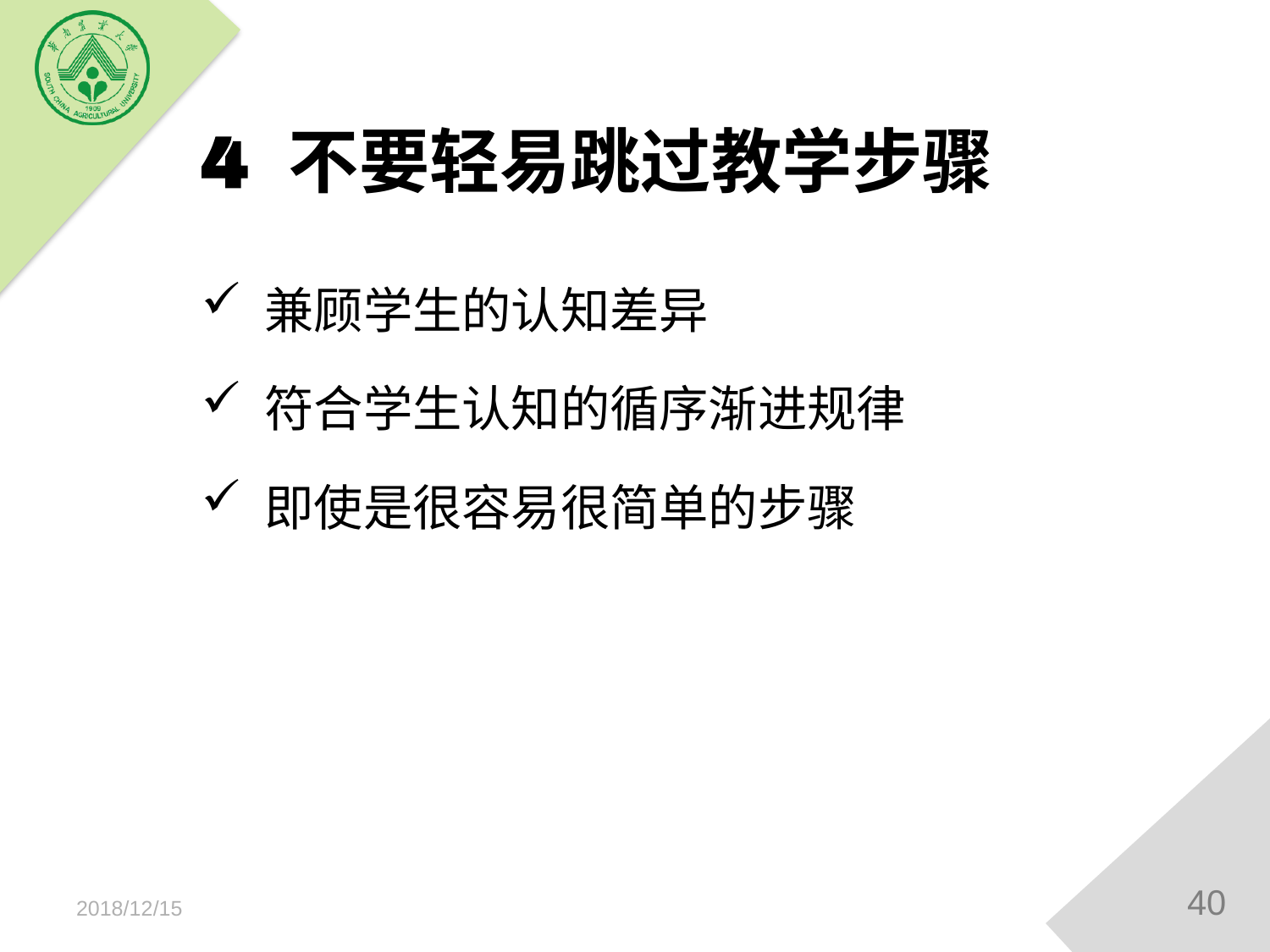

4 不要轻易跳过教学步骤
兼顾学生的认知差异
符合学生认知的循序渐进规律
即使是很容易很简单的步骤

40
2018/12/15